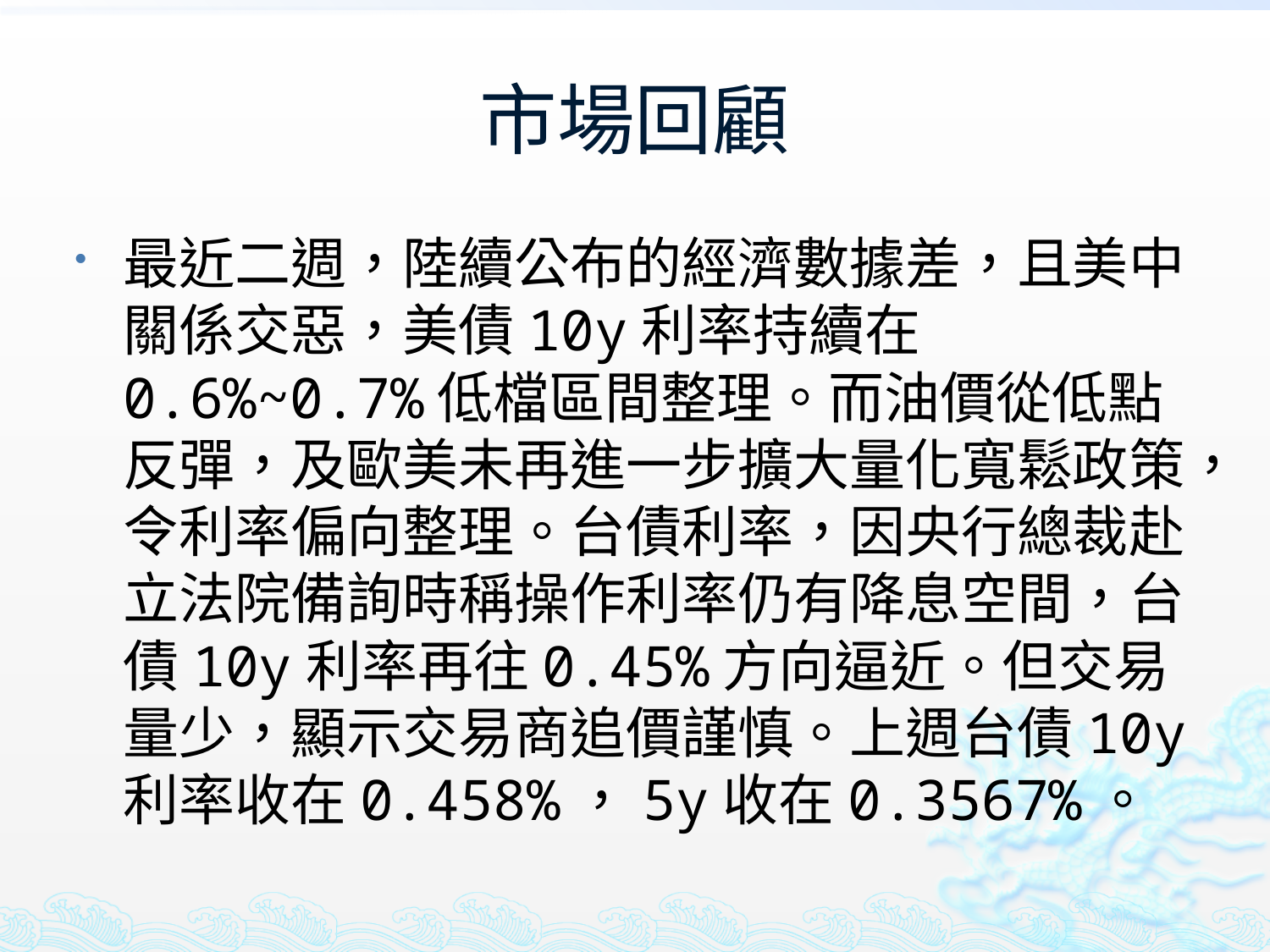

# 市場回顧
最近二週，陸續公布的經濟數據差，且美中關係交惡，美債10y利率持續在0.6%~0.7%低檔區間整理。而油價從低點反彈，及歐美未再進一步擴大量化寬鬆政策，令利率偏向整理。台債利率，因央行總裁赴立法院備詢時稱操作利率仍有降息空間，台債10y利率再往0.45%方向逼近。但交易量少，顯示交易商追價謹慎。上週台債10y利率收在0.458%，5y收在0.3567%。